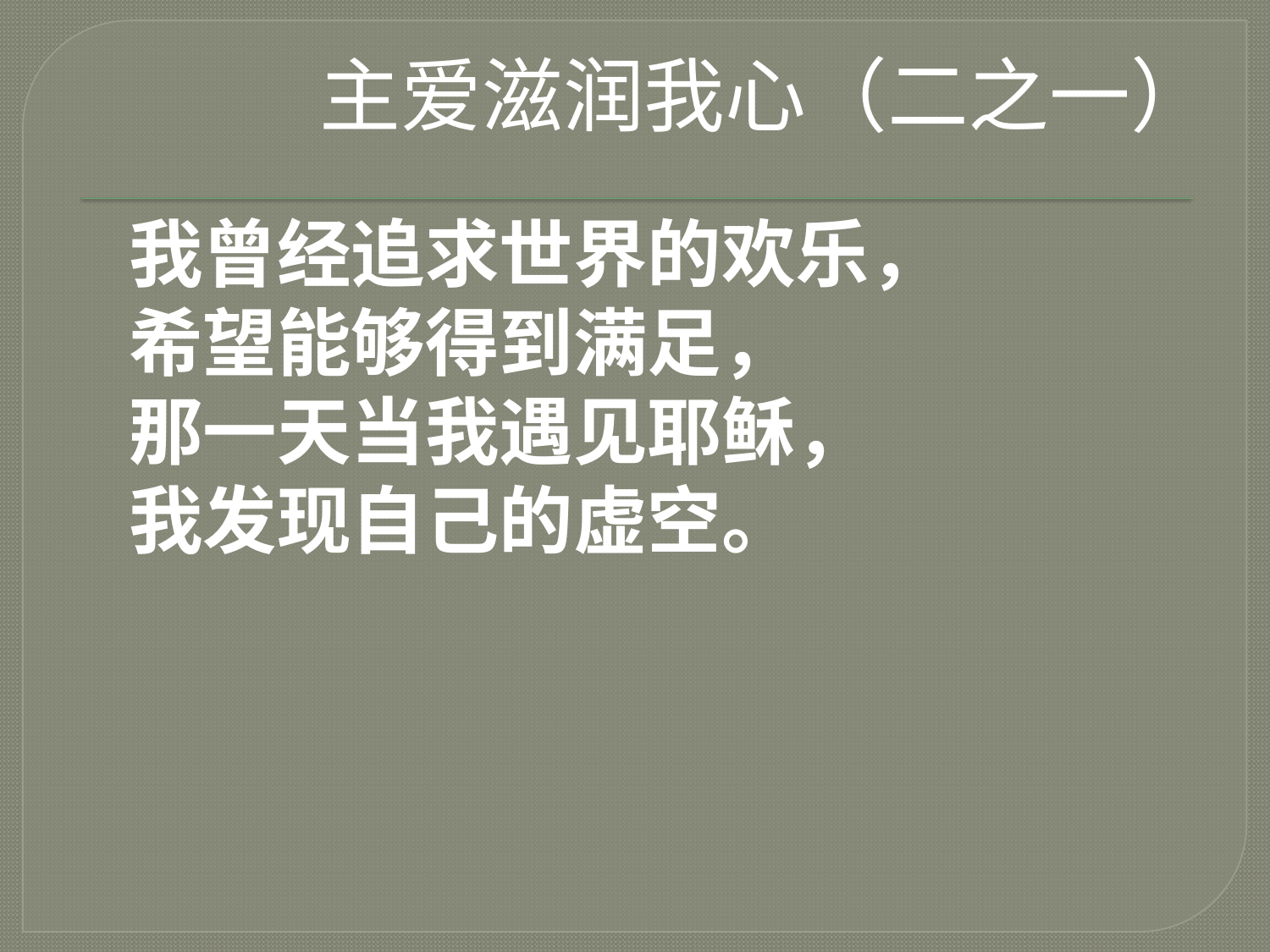

# 主爱滋润我心（二之一）
我曾经追求世界的欢乐，
希望能够得到满足，
那一天当我遇见耶稣，
我发现自己的虚空。